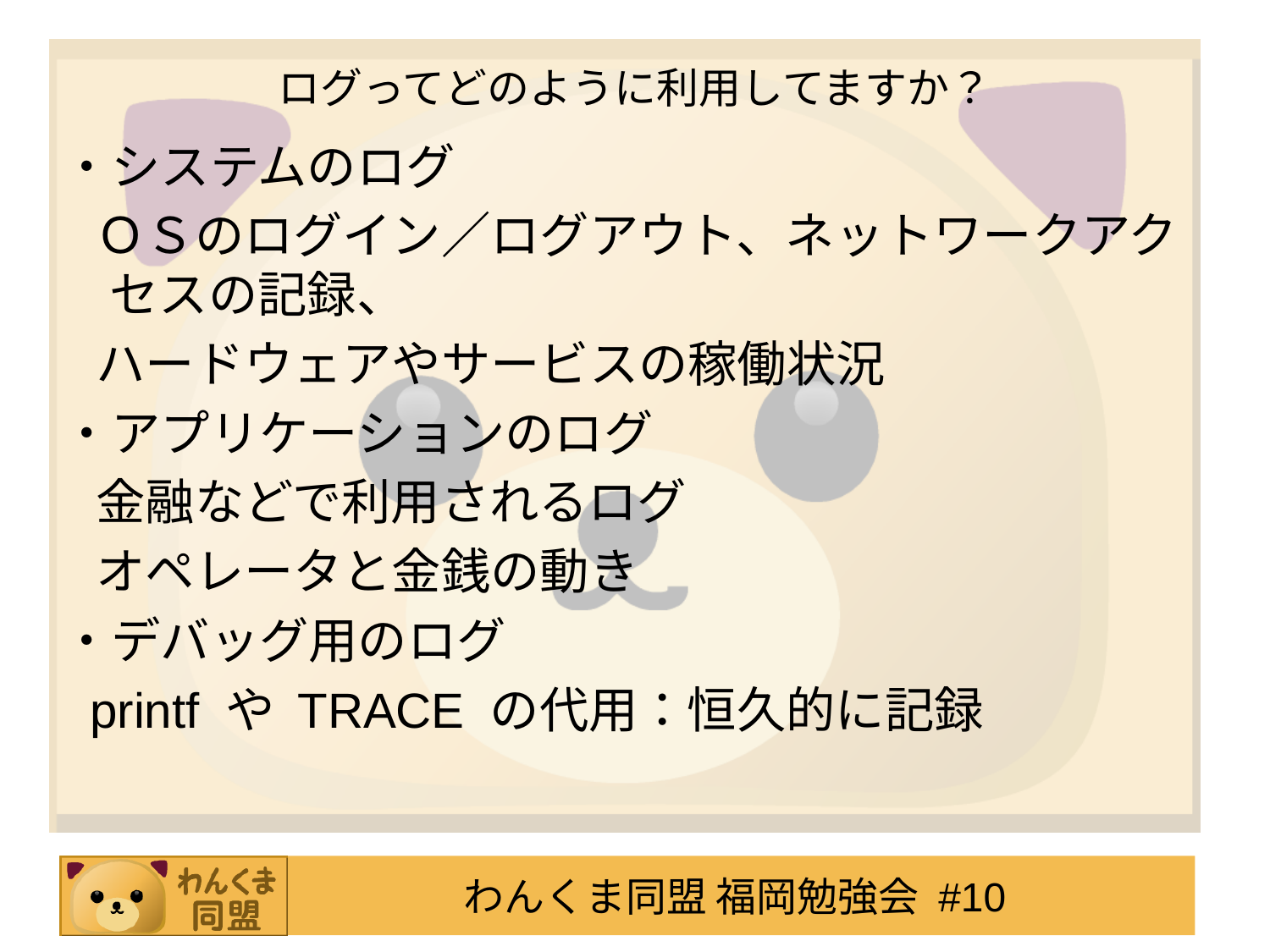

# ログってどのように利用してますか？
・システムのログ
  ＯＳのログイン／ログアウト、ネットワークアクセスの記録、
  ハードウェアやサービスの稼働状況
・アプリケーションのログ
  金融などで利用されるログ
  オペレータと金銭の動き
・デバッグ用のログ
  printf や TRACE の代用：恒久的に記録